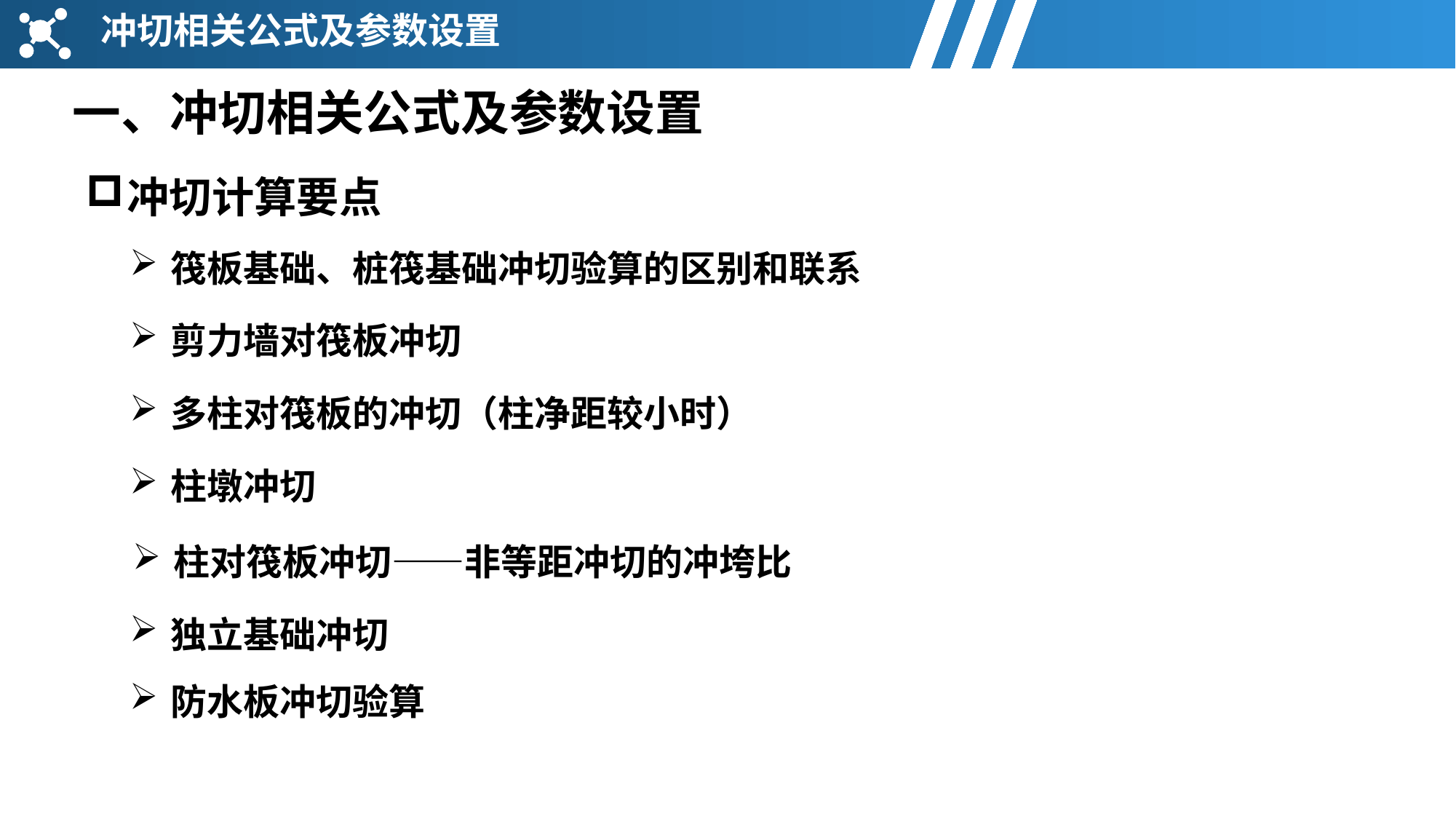

冲切相关公式及参数设置

一、冲切相关公式及参数设置
冲切计算要点
筏板基础、桩筏基础冲切验算的区别和联系
剪力墙对筏板冲切
多柱对筏板的冲切（柱净距较小时）
柱墩冲切
柱对筏板冲切——非等距冲切的冲垮比
独立基础冲切
防水板冲切验算